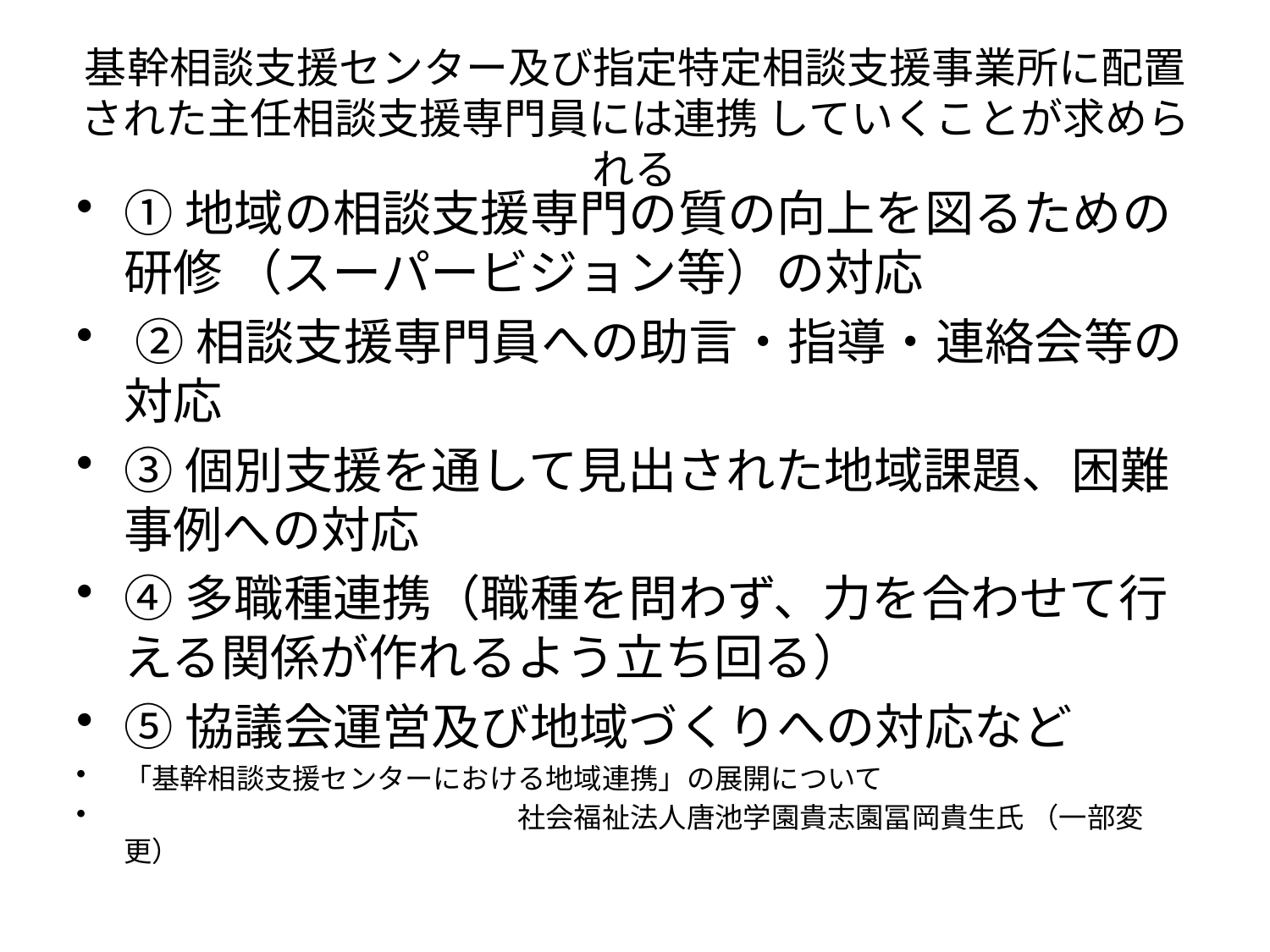

# 基幹相談支援センター及び指定特定相談支援事業所に配置された主任相談支援専門員には連携 していくことが求められる
①地域の相談支援専門の質の向上を図るための研修 （スーパービジョン等）の対応
 ②相談支援専門員への助言・指導・連絡会等の対応
③個別支援を通して見出された地域課題、困難事例への対応
④多職種連携（職種を問わず、力を合わせて行える関係が作れるよう立ち回る）
⑤協議会運営及び地域づくりへの対応など
「基幹相談支援センターにおける地域連携」の展開について
　　　　　　　　　　　　　　社会福祉法人唐池学園貴志園冨岡貴生氏 （一部変更）